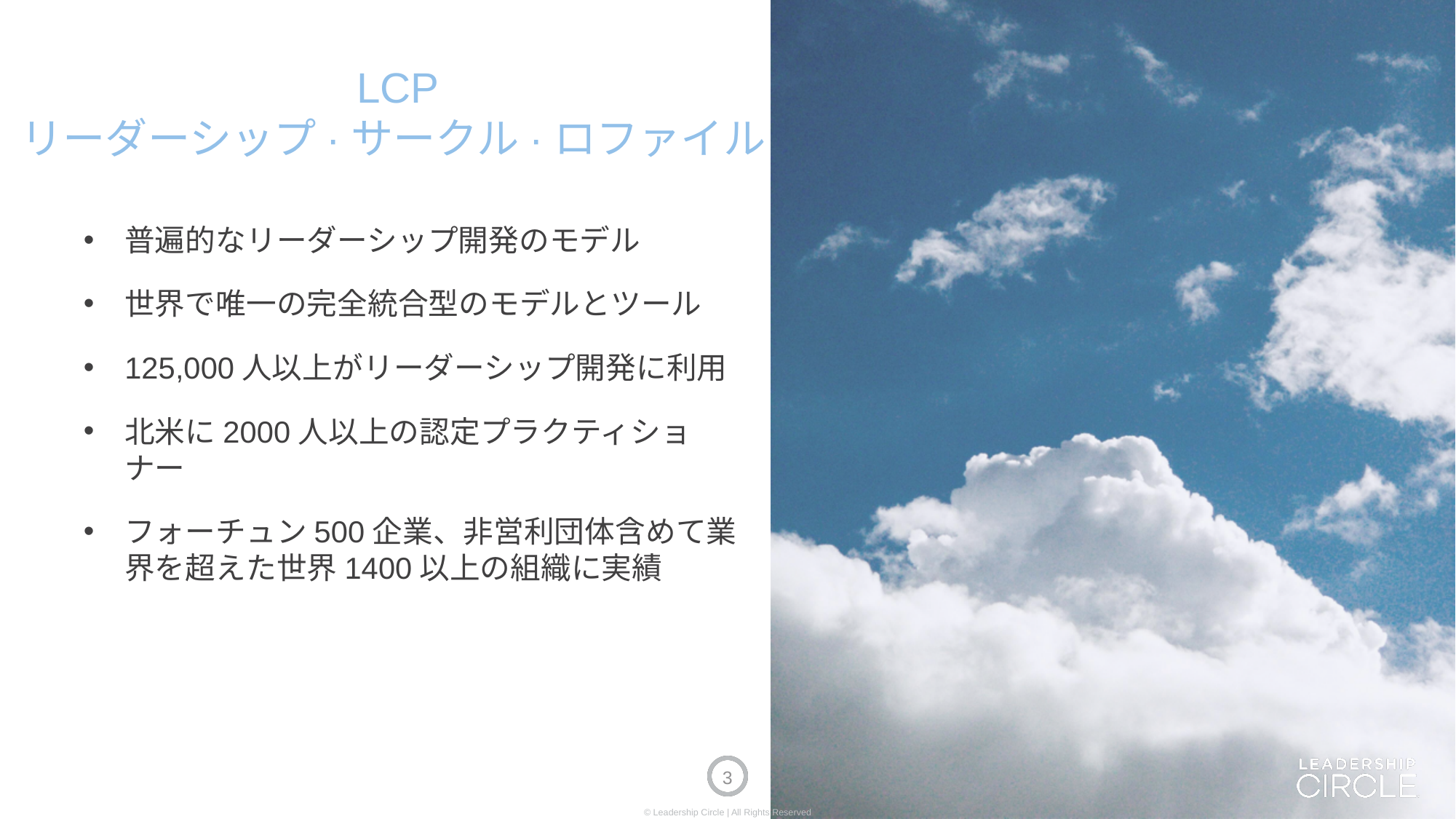

# LCP リーダーシップ·サークル·ロファイル

普遍的なリーダーシップ開発のモデル
世界で唯一の完全統合型のモデルとツール
125,000人以上がリーダーシップ開発に利用
北米に2000人以上の認定プラクティショナー
フォーチュン500企業、非営利団体含めて業界を超えた世界1400以上の組織に実績
3
© Leadership Circle | All Rights Reserved